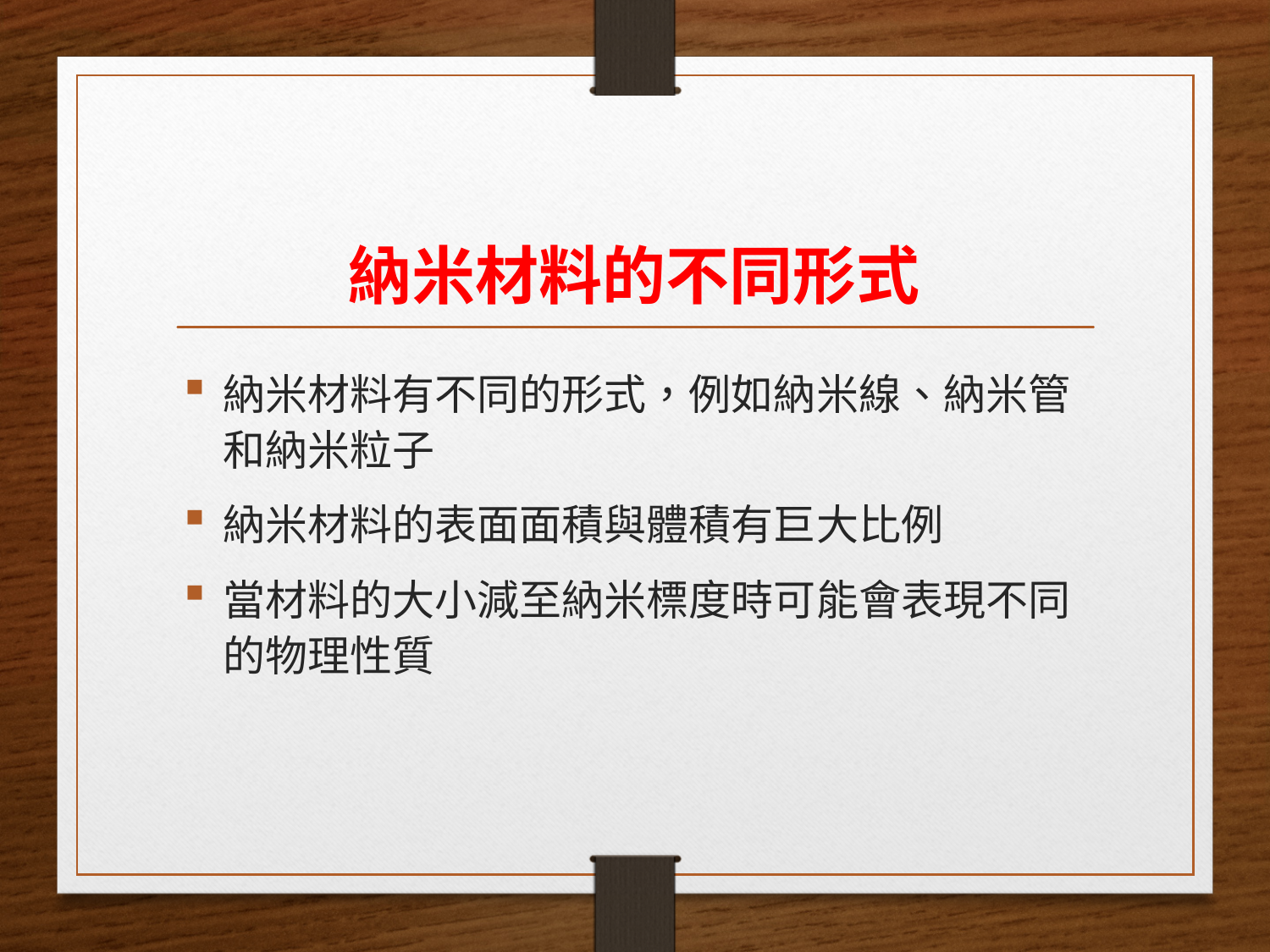

# 納米材料的不同形式
納米材料有不同的形式，例如納米線、納米管  和納米粒子
納米材料的表面面積與體積有巨大比例
當材料的大小減至納米標度時可能會表現不同的物理性質